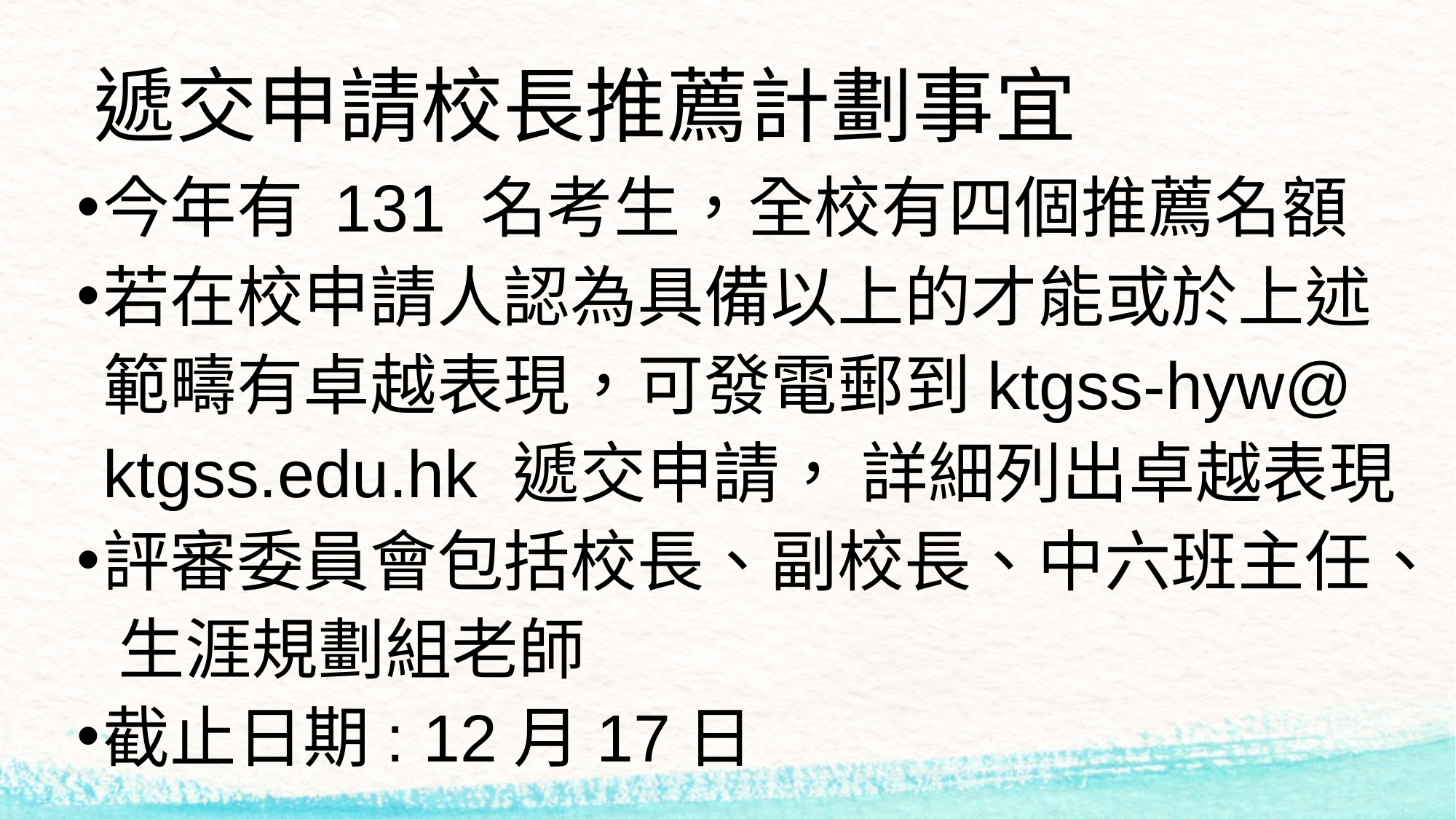

# 遞交申請校長推薦計劃事宜
今年有 131 名考生，全校有四個推薦名額
若在校申請人認為具備以上的才能或於上述範疇有卓越表現，可發電郵到ktgss-hyw@ ktgss.edu.hk 遞交申請， 詳細列出卓越表現
評審委員會包括校長、副校長、中六班主任、 生涯規劃組老師
截止日期: 12月17日